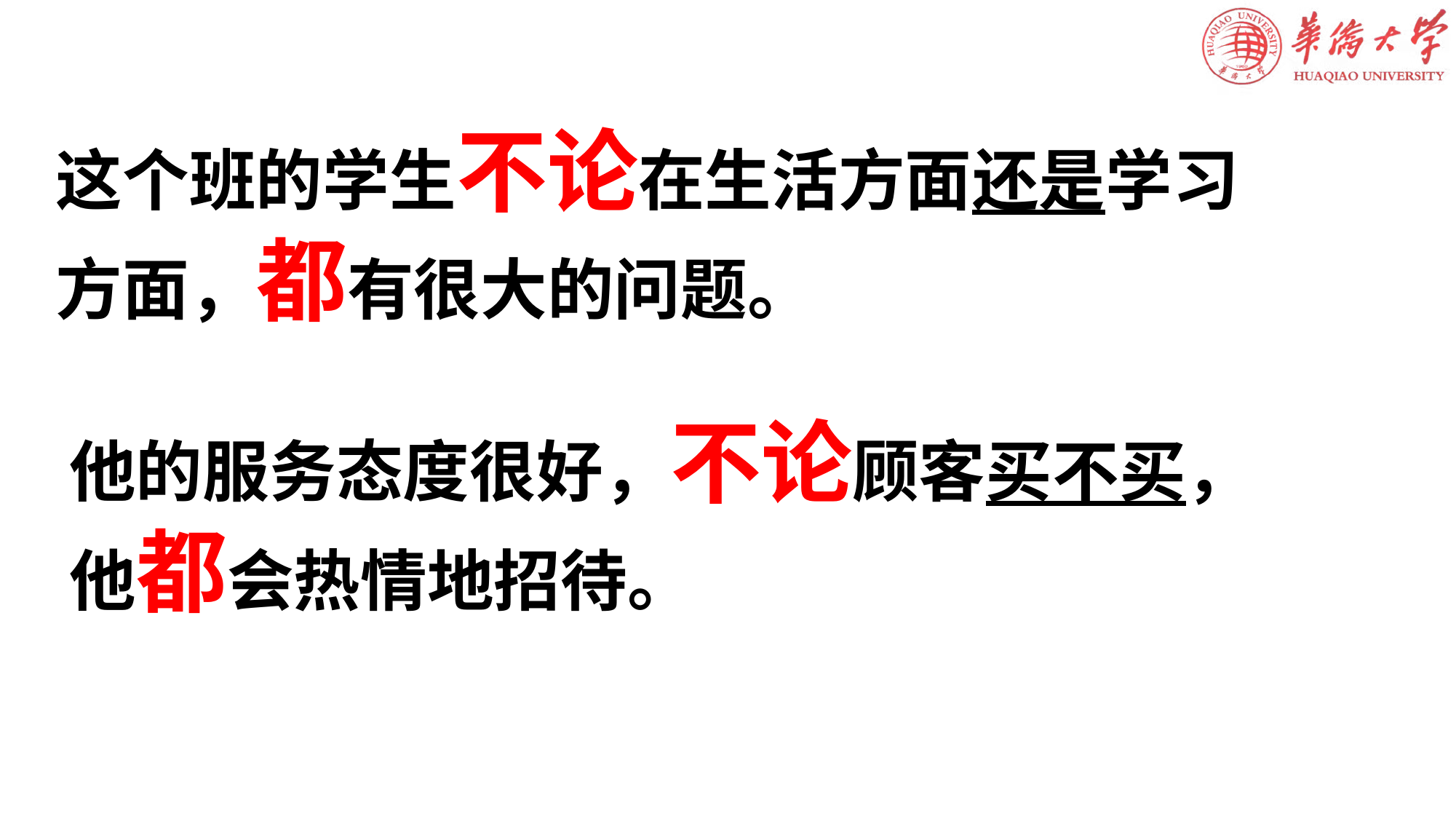

这个班的学生不论在生活方面还是学习方面，都有很大的问题。
他的服务态度很好，不论顾客买不买，他都会热情地招待。